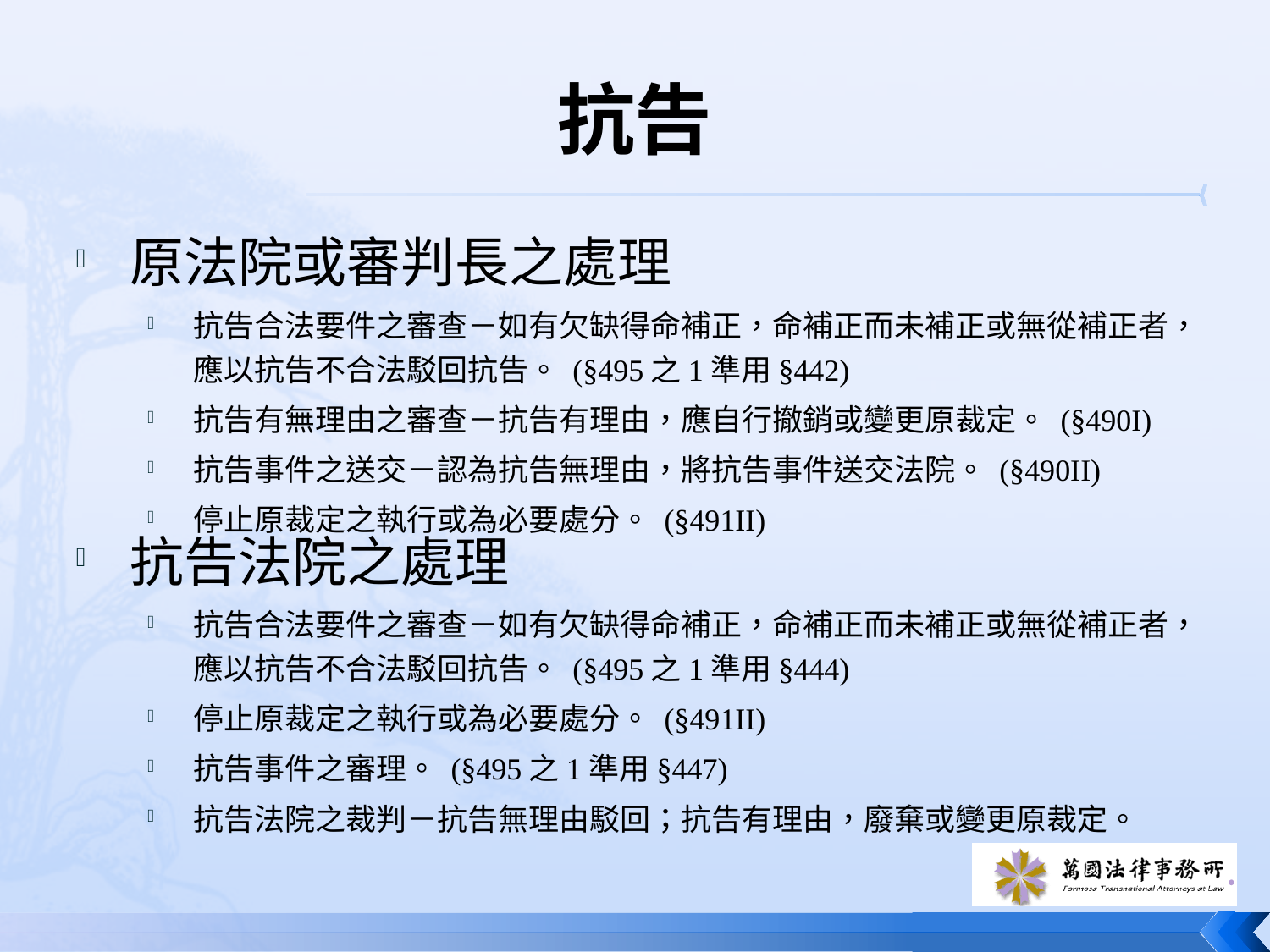

# 抗告
原法院或審判長之處理
抗告合法要件之審查－如有欠缺得命補正，命補正而未補正或無從補正者，應以抗告不合法駁回抗告。 (§495之1準用§442)
抗告有無理由之審查－抗告有理由，應自行撤銷或變更原裁定。 (§490I)
抗告事件之送交－認為抗告無理由，將抗告事件送交法院。 (§490II)
停止原裁定之執行或為必要處分。 (§491II)
抗告法院之處理
抗告合法要件之審查－如有欠缺得命補正，命補正而未補正或無從補正者，應以抗告不合法駁回抗告。 (§495之1準用§444)
停止原裁定之執行或為必要處分。 (§491II)
抗告事件之審理。 (§495之1準用§447)
抗告法院之裁判－抗告無理由駁回；抗告有理由，廢棄或變更原裁定。